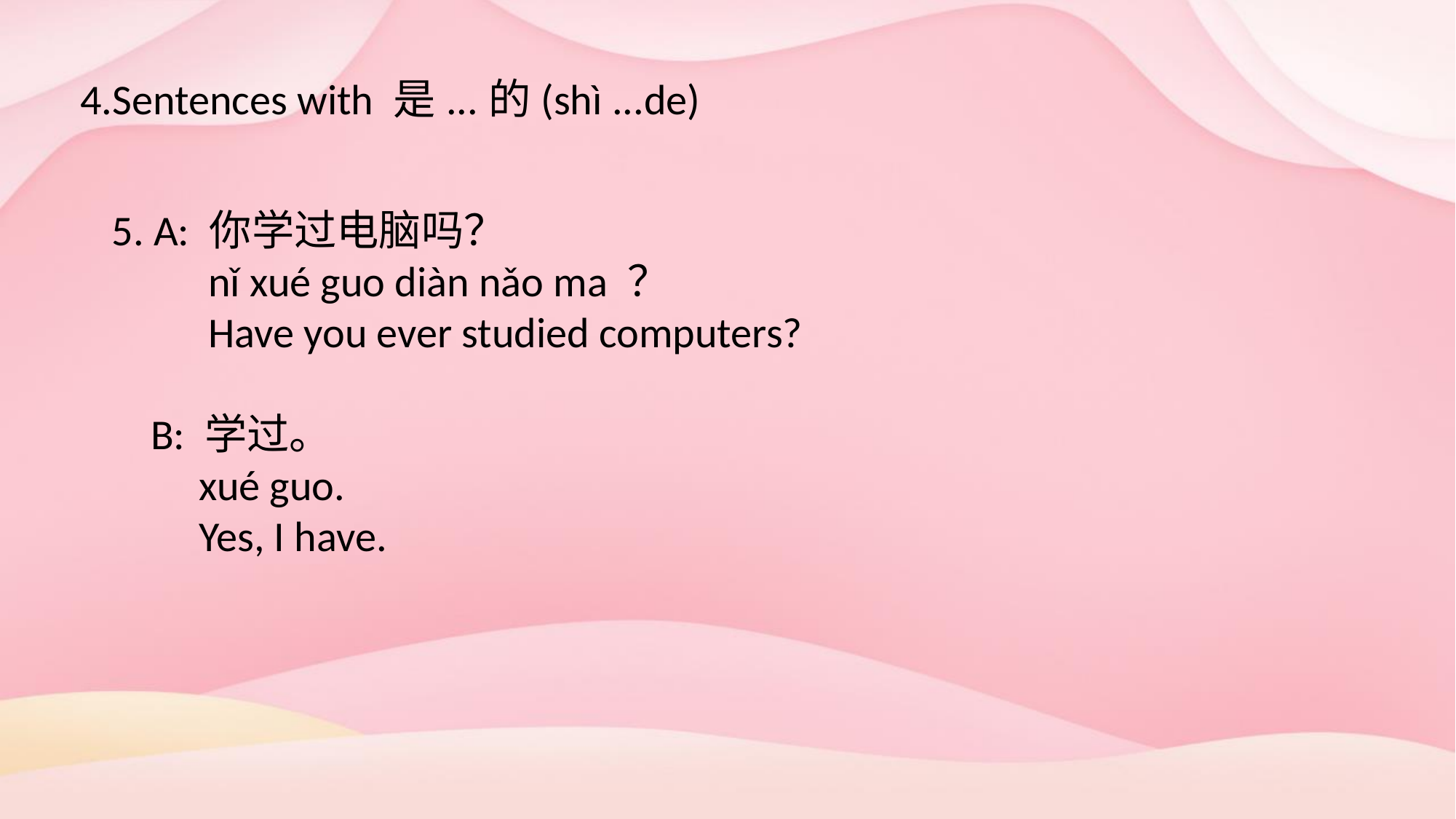

4.Sentences with 是...的(shì ...de)
   5. A: 你学过电脑吗？
             nǐ xué guo diàn nǎo ma ？
             Have you ever studied computers?

       B: 学过。
            xué guo.
            Yes, I have.